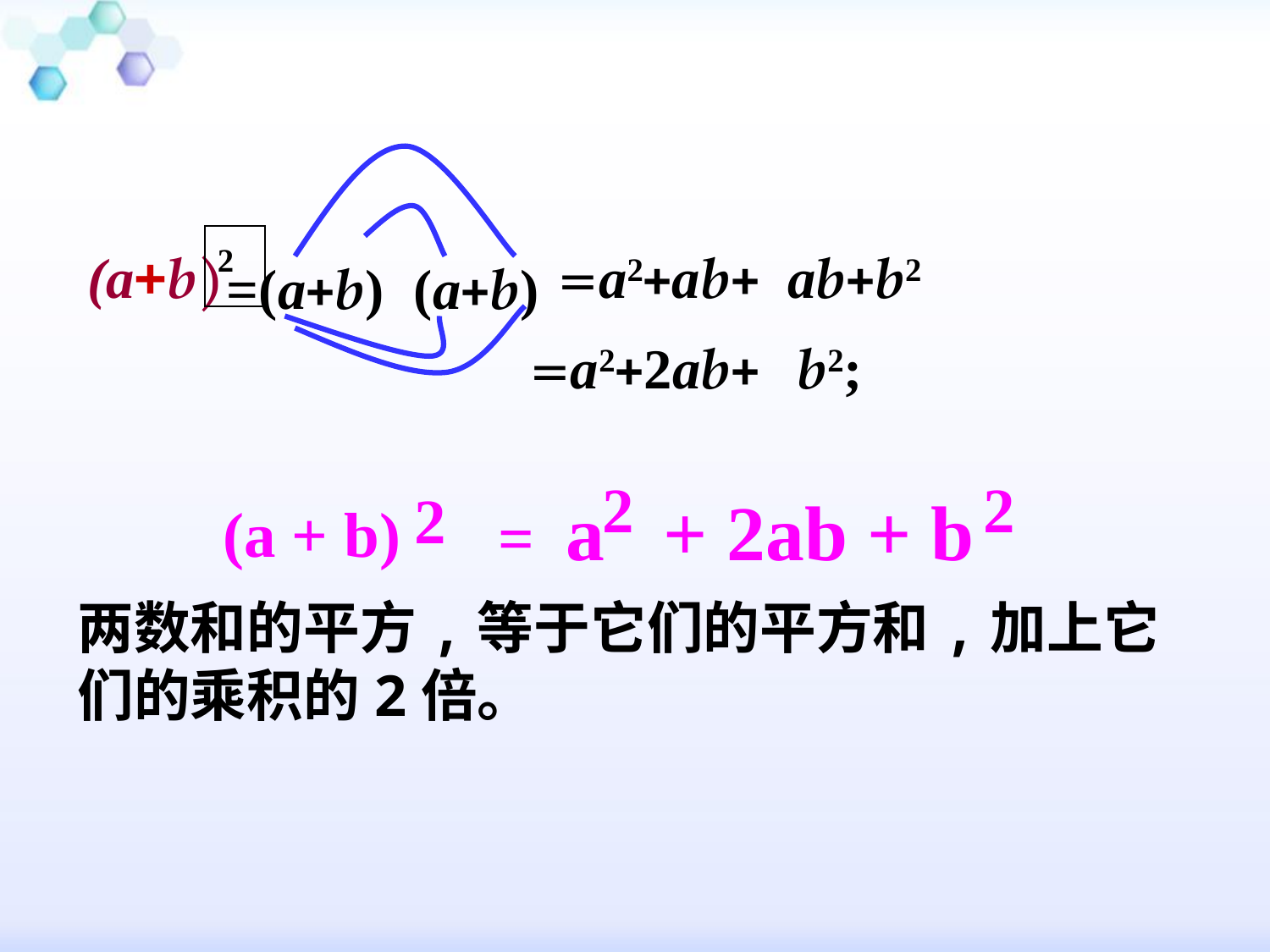

2
(a+b)
=a2+ab+
ab+b2
=(a+b)
(a+b)

b2;
=a2+2ab+
     2                      2
 =  a   + 2ab + b
           2
 (a + b)
两数和的平方,等于它们的平方和,加上它们的乘积的2倍。